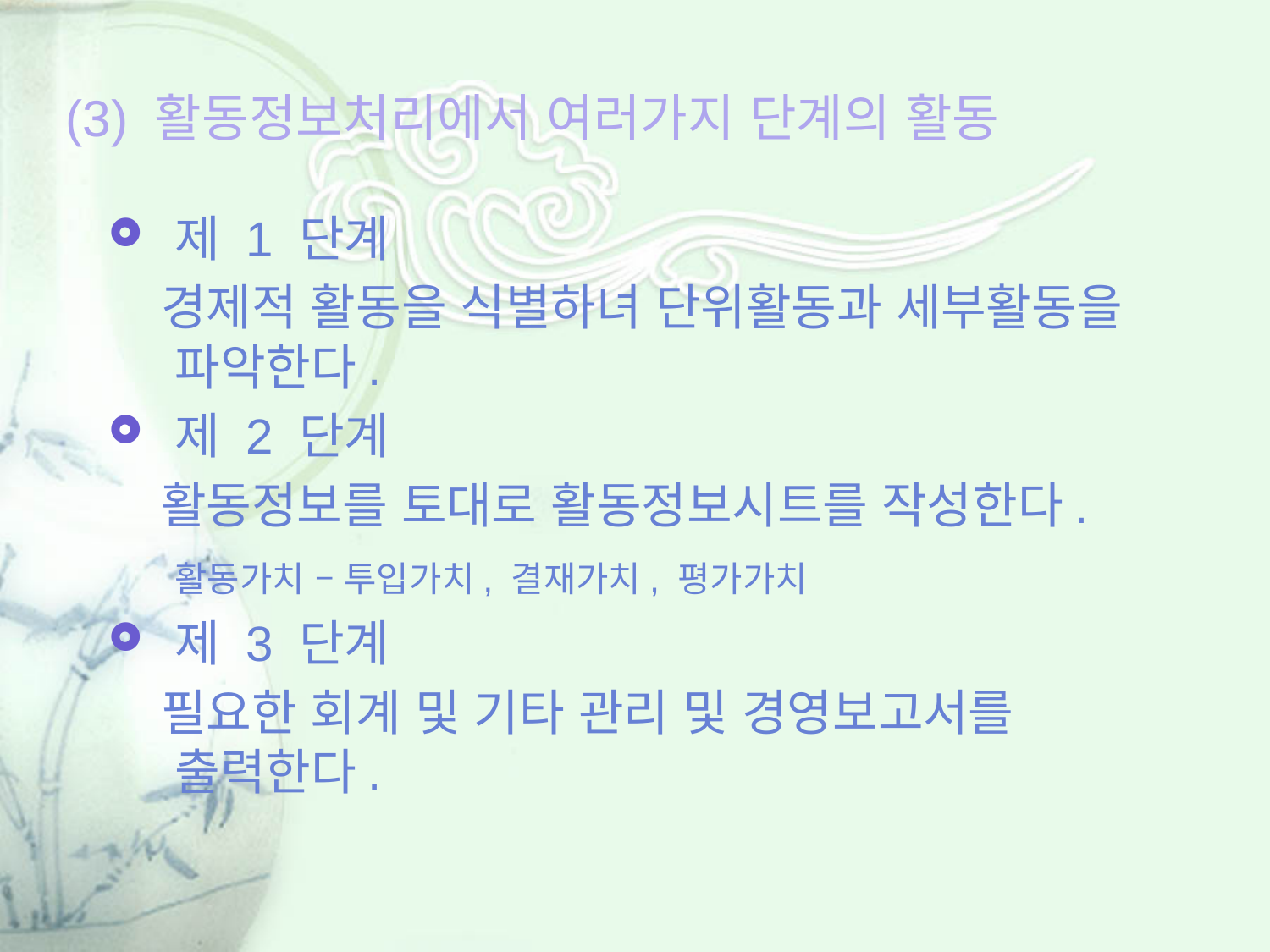

# (3) 활동정보처리에서 여러가지 단계의 활동
제 1 단계
   경제적 활동을 식별하녀 단위활동과 세부활동을 파악한다.
제 2 단계
   활동정보를 토대로 활동정보시트를 작성한다.
    활동가치 – 투입가치, 결재가치, 평가가치
제 3 단계
   필요한 회계 및 기타 관리 및 경영보고서를 출력한다.